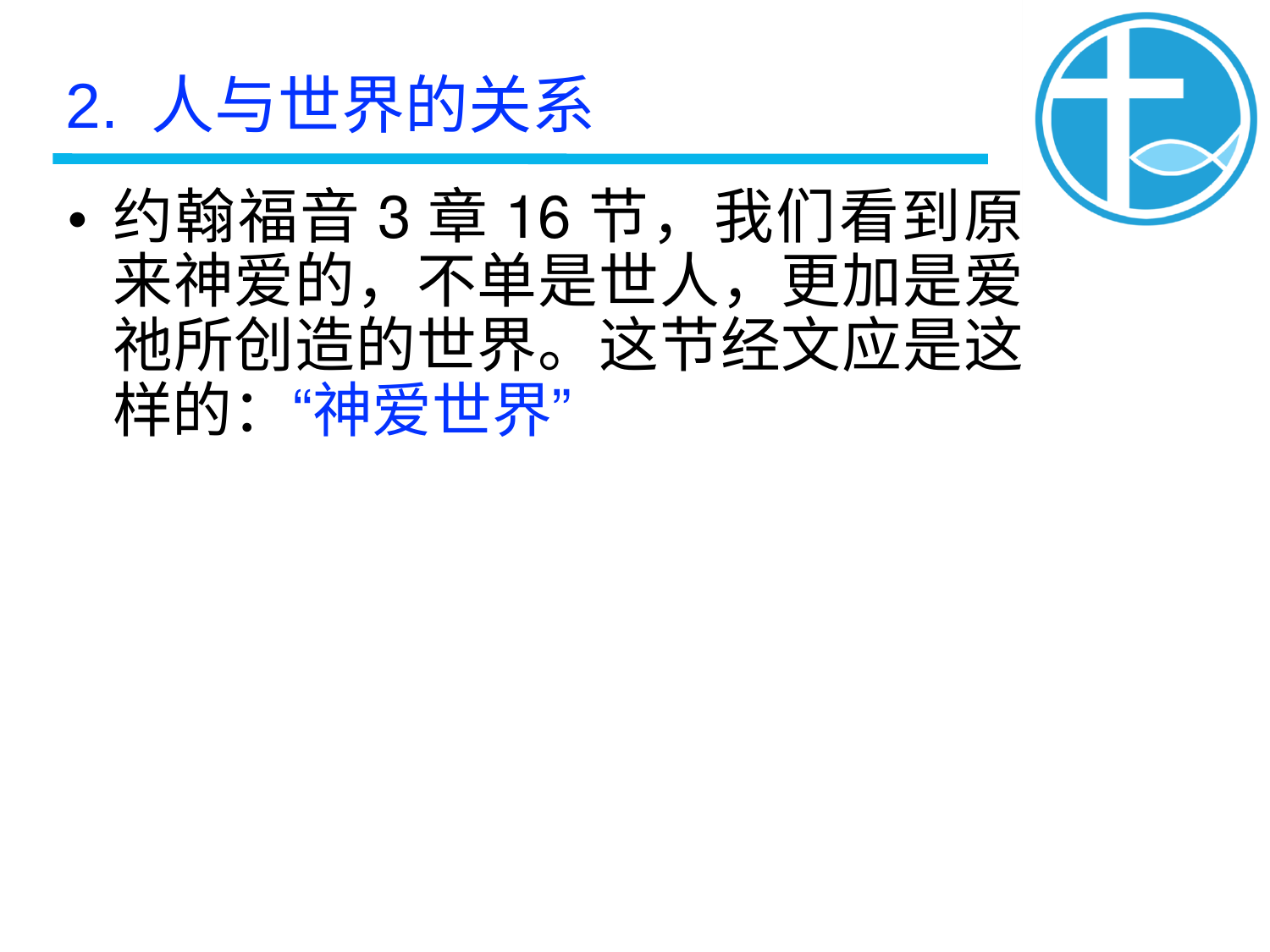

2. 人与世界的关系
约翰福音3章16节，我们看到原来神爱的，不单是世人，更加是爱祂所创造的世界。这节经文应是这样的：“神爱世界”